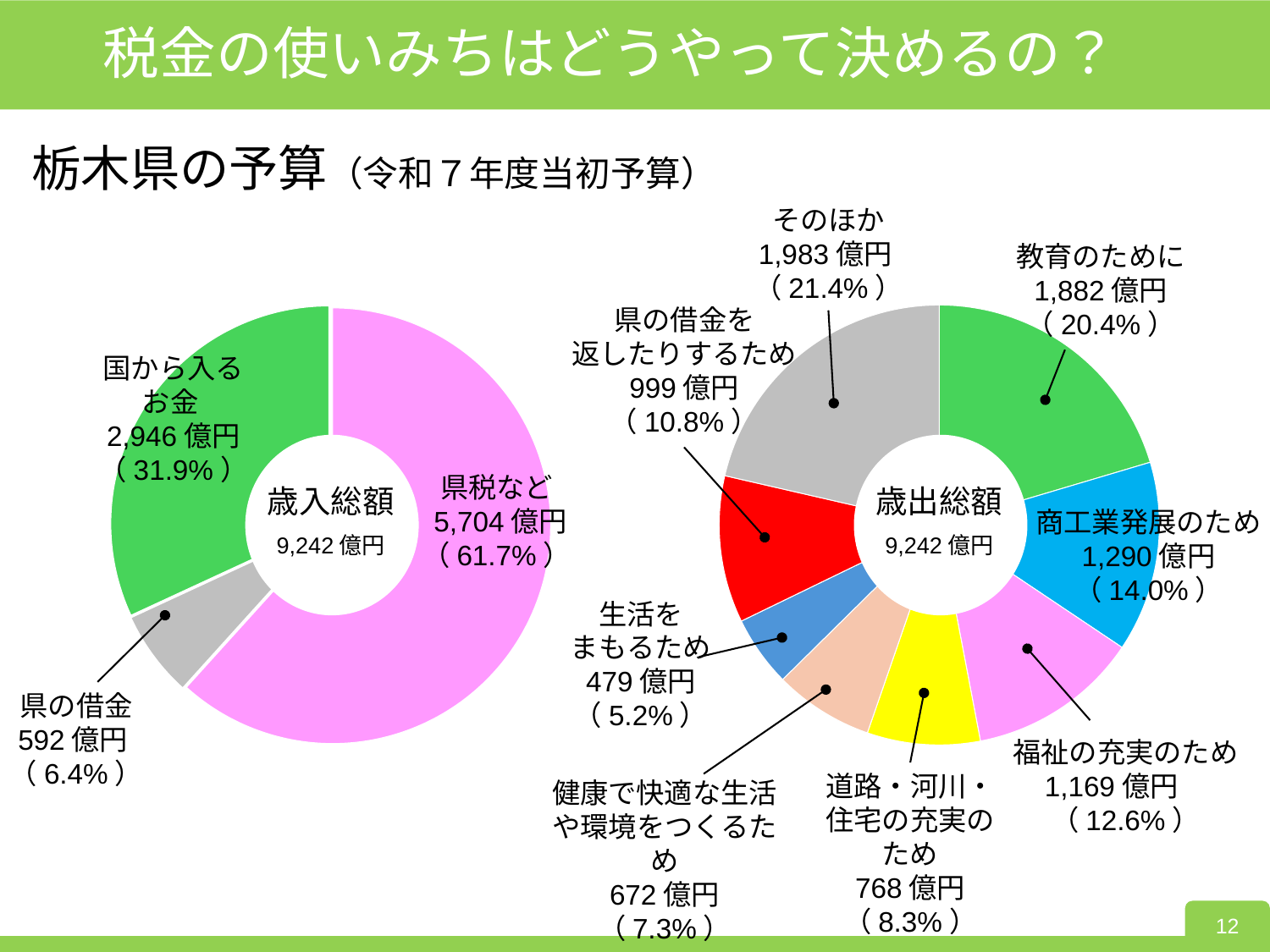

税金の使いみちはどうやって決めるの？
栃木県の予算（令和７年度当初予算）
そのほか
1,983億円
（21.4%）
教育のために
1,882億円
（20.4%）

### Chart

| Category |  |
|---|---|
県の借金を
返したりするため
999億円
（10.8%）

### Chart

| Category |  |
|---|---|
国から入る
お金
2,946億円
（31.9%）

歳入総額
9,242億円

歳出総額
9,242億円
県税など
 5,704億円
（61.7%）
商工業発展のため
1,290億円
（14.0%）
生活を
まもるため
479億円
（5.2%）
県の借金
592億円
（6.4%）
福祉の充実のため
1,169億円
（12.6%）
道路・河川・住宅の充実のため
768億円
（8.3%）
健康で快適な生活や環境をつくるため
672億円
（7.3%）
12